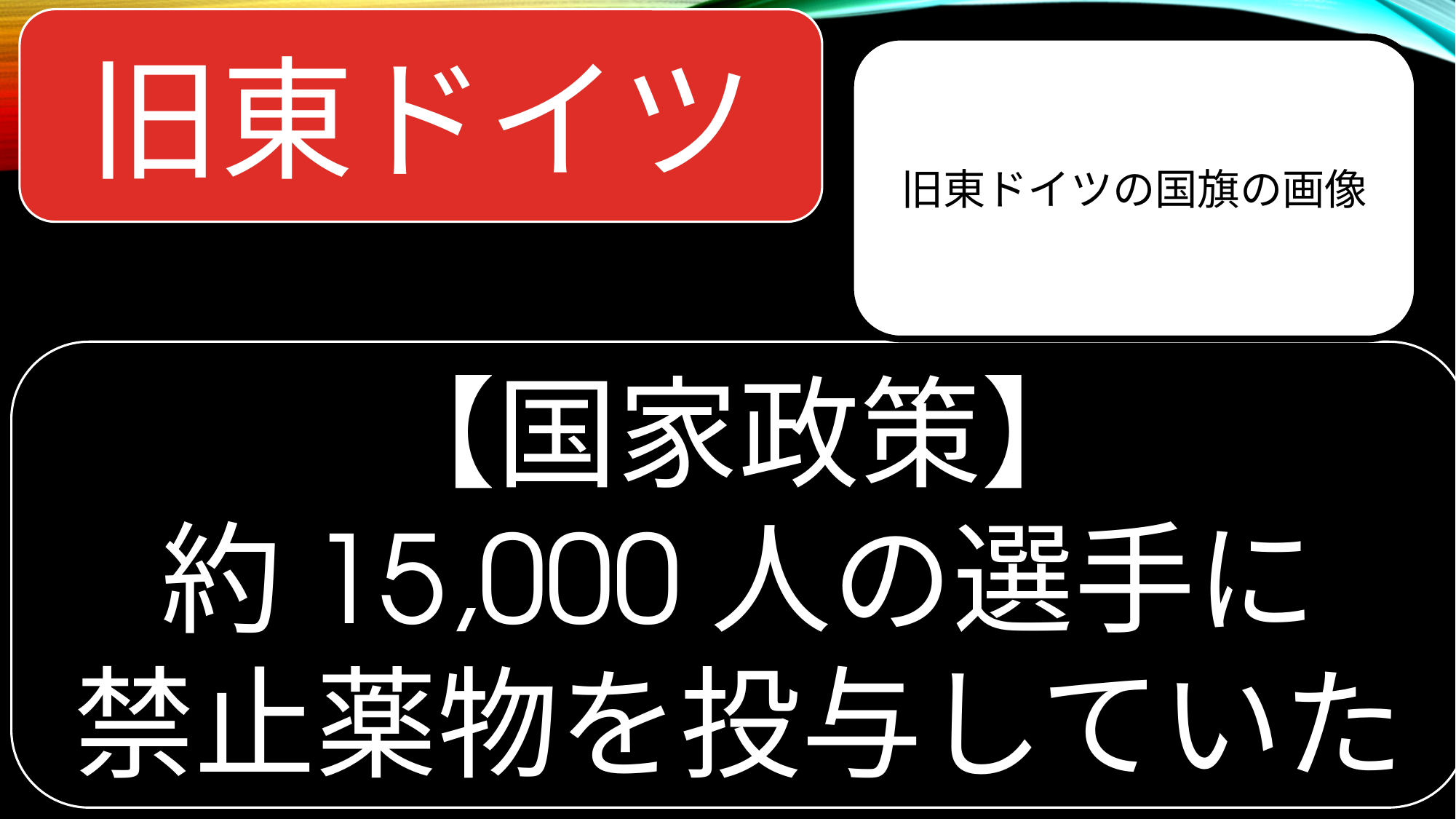

旧東ドイツ
旧東ドイツの国旗の画像
#

【国家政策】
約15,000人の選手に
禁止薬物を投与していた
1949～90年に国家ぐるみのドーピングが発覚